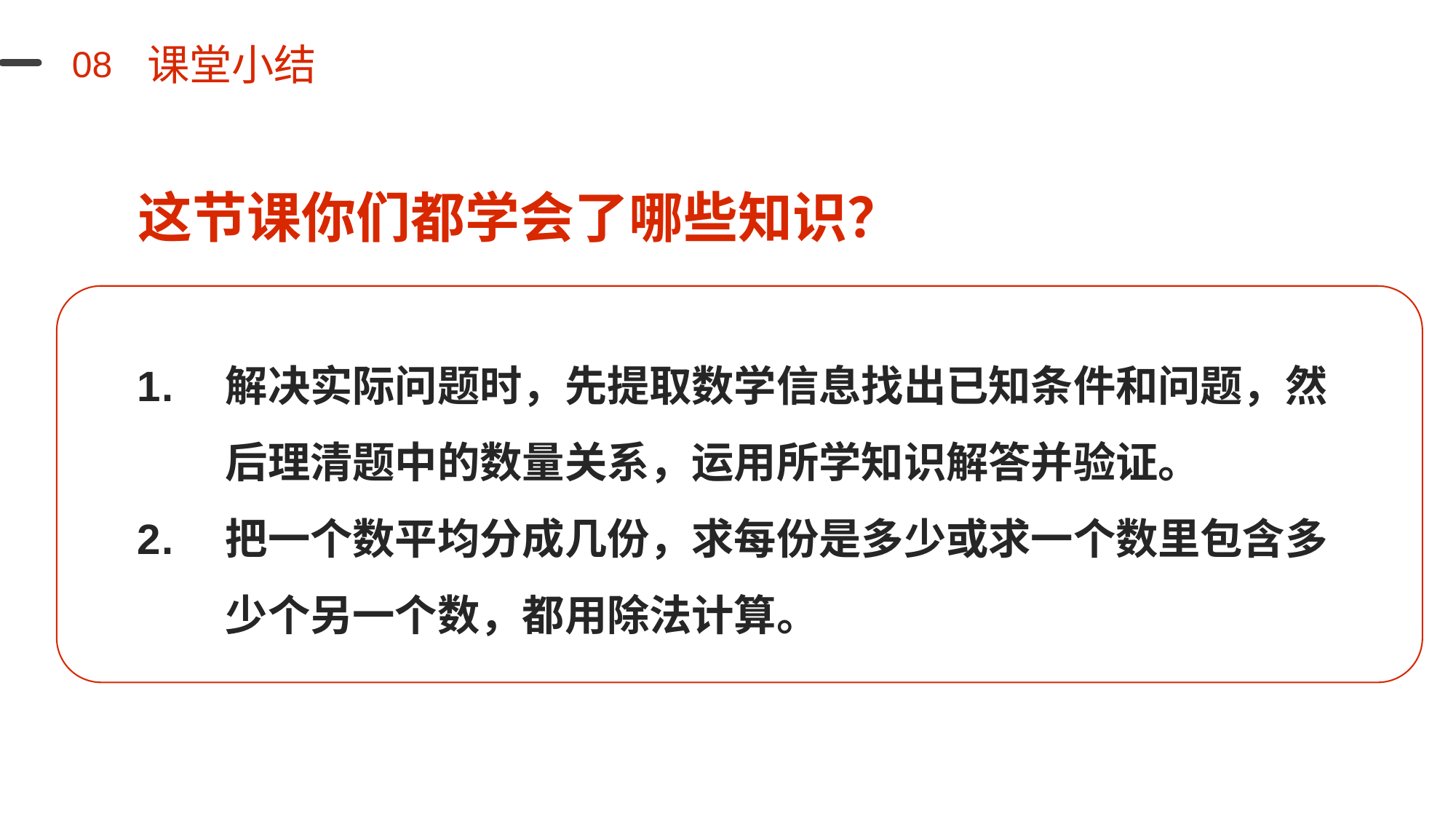

课堂小结
08
这节课你们都学会了哪些知识？

解决实际问题时，先提取数学信息找出已知条件和问题，然后理清题中的数量关系，运用所学知识解答并验证。
把一个数平均分成几份，求每份是多少或求一个数里包含多少个另一个数，都用除法计算。